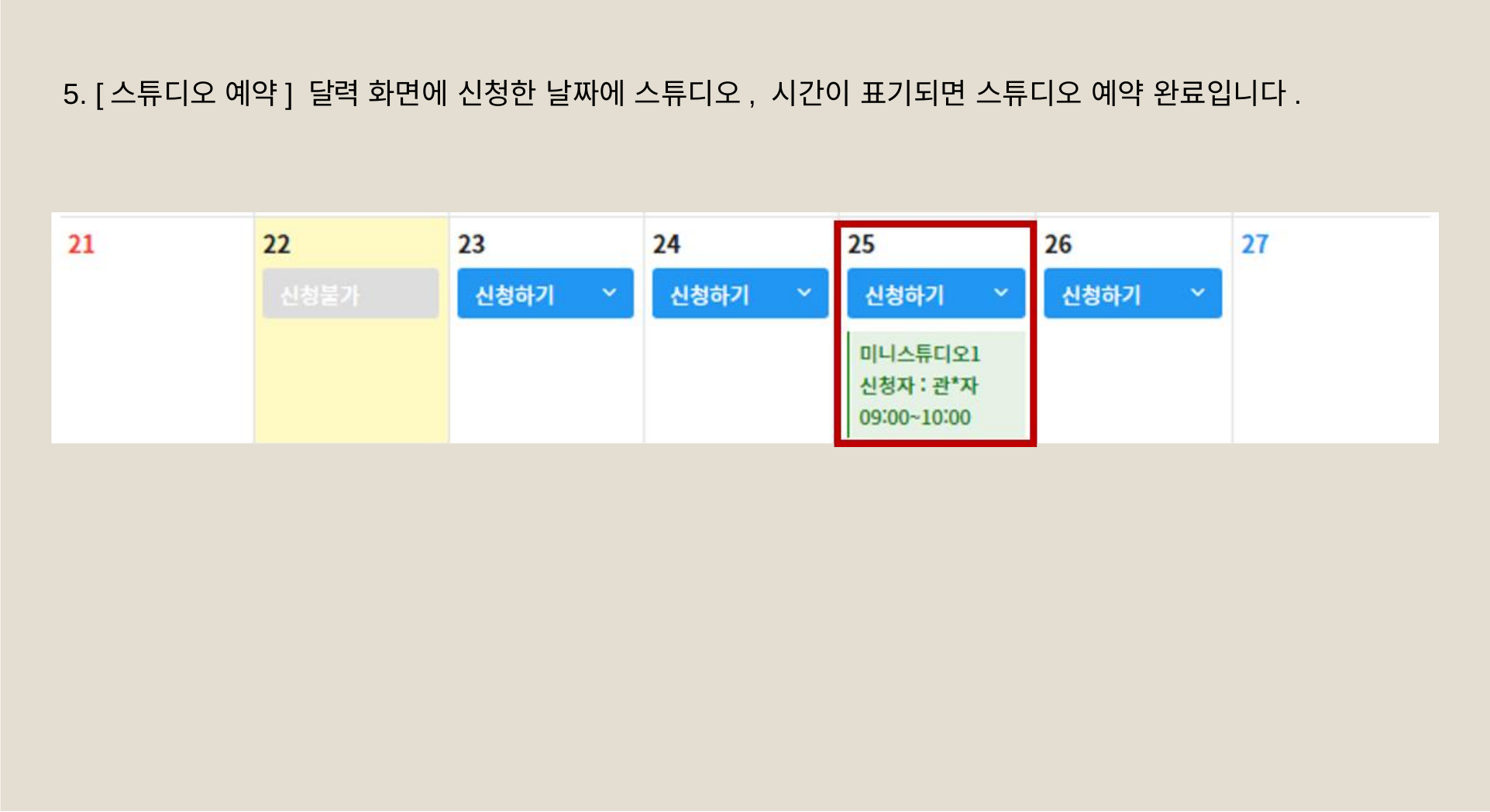

5. [스튜디오 예약] 달력 화면에 신청한 날짜에 스튜디오, 시간이 표기되면 스튜디오 예약 완료입니다.